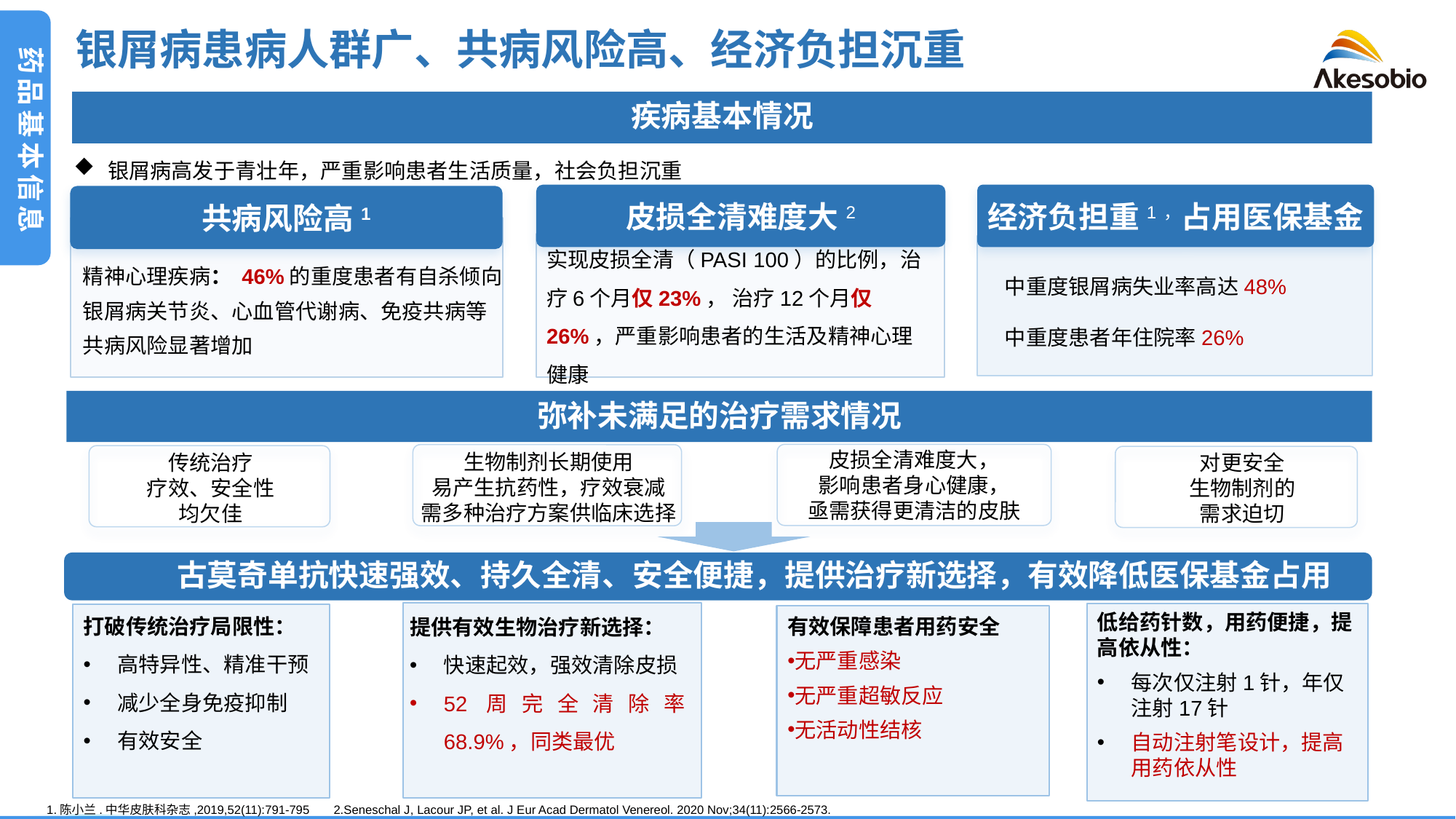

银屑病患病人群广、共病风险高、经济负担沉重
药品基本信息
|  |
| --- |
| 银屑病高发于青壮年，严重影响患者生活质量，社会负担沉重 |
疾病基本情况
皮损全清难度大2

实现皮损全清（PASI 100）的比例，治疗6个月仅23%， 治疗12个月仅26%，严重影响患者的生活及精神心理健康
经济负担重1，占用医保基金

中重度银屑病失业率高达48%
中重度患者年住院率26%

共病风险高1

精神心理疾病： 46%的重度患者有自杀倾向
银屑病关节炎、心血管代谢病、免疫共病等
共病风险显著增加
弥补未满足的治疗需求情况
皮损全清难度大，
影响患者身心健康，
亟需获得更清洁的皮肤

生物制剂长期使用
易产生抗药性，疗效衰减
需多种治疗方案供临床选择

对更安全
生物制剂的
需求迫切

传统治疗
疗效、安全性
均欠佳

古莫奇单抗快速强效、持久全清、安全便捷，提供治疗新选择，有效降低医保基金占用

打破传统治疗局限性：
高特异性、精准干预
减少全身免疫抑制
有效安全
提供有效生物治疗新选择：
快速起效，强效清除皮损
52周完全清除率68.9%，同类最优

低给药针数，用药便捷，提高依从性：
每次仅注射1针，年仅注射17针
自动注射笔设计，提高用药依从性

有效保障患者用药安全
无严重感染
无严重超敏反应
无活动性结核

1.陈小兰.中华皮肤科杂志,2019,52(11):791-795       2.Seneschal J, Lacour JP, et al. J Eur Acad Dermatol Venereol. 2020 Nov;34(11):2566-2573.